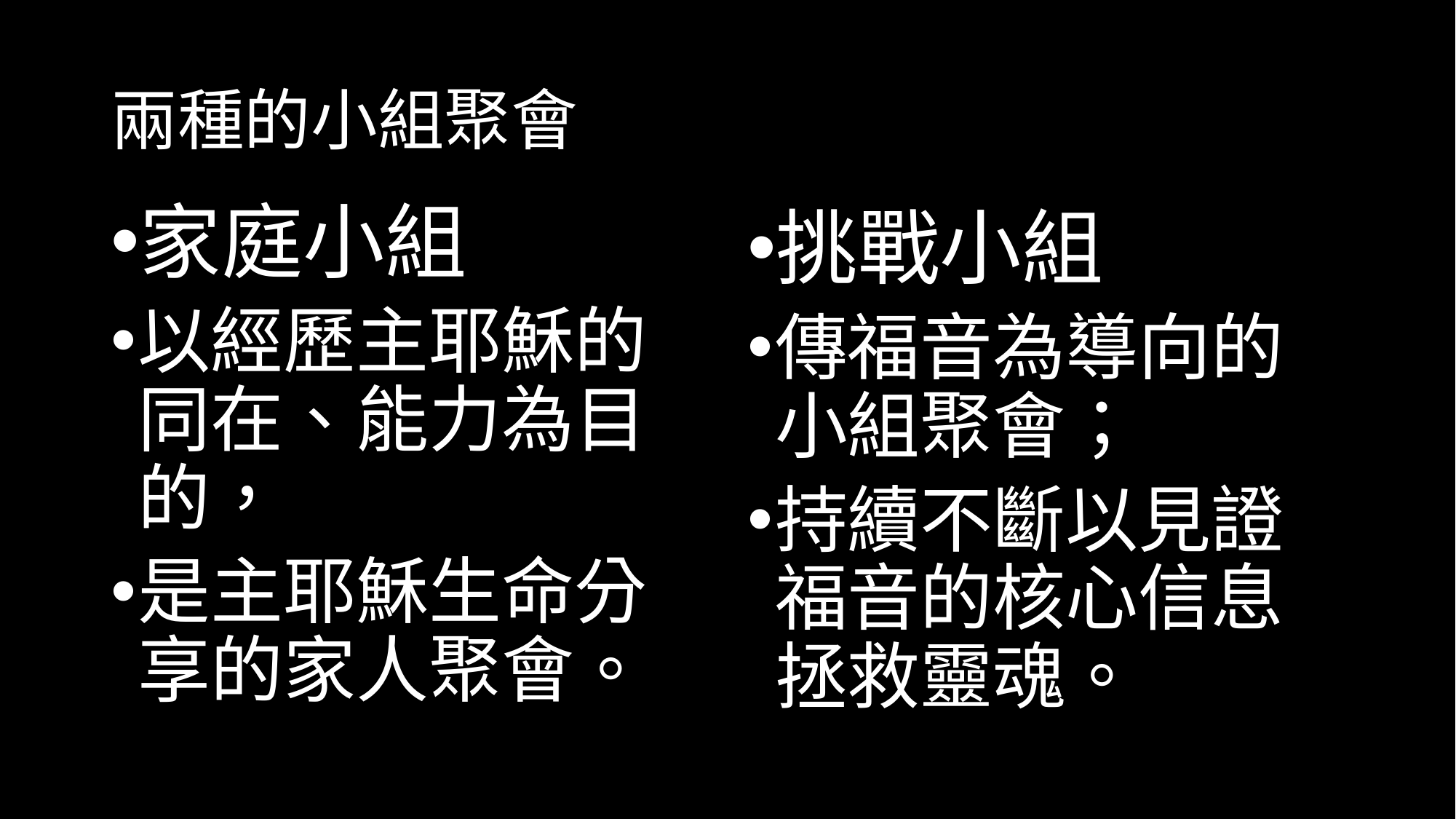

# 兩種的小組聚會
家庭小組
以經歷主耶穌的同在、能力為目的，
是主耶穌生命分享的家人聚會。
挑戰小組
傳福音為導向的小組聚會；
持續不斷以見證福音的核心信息拯救靈魂。